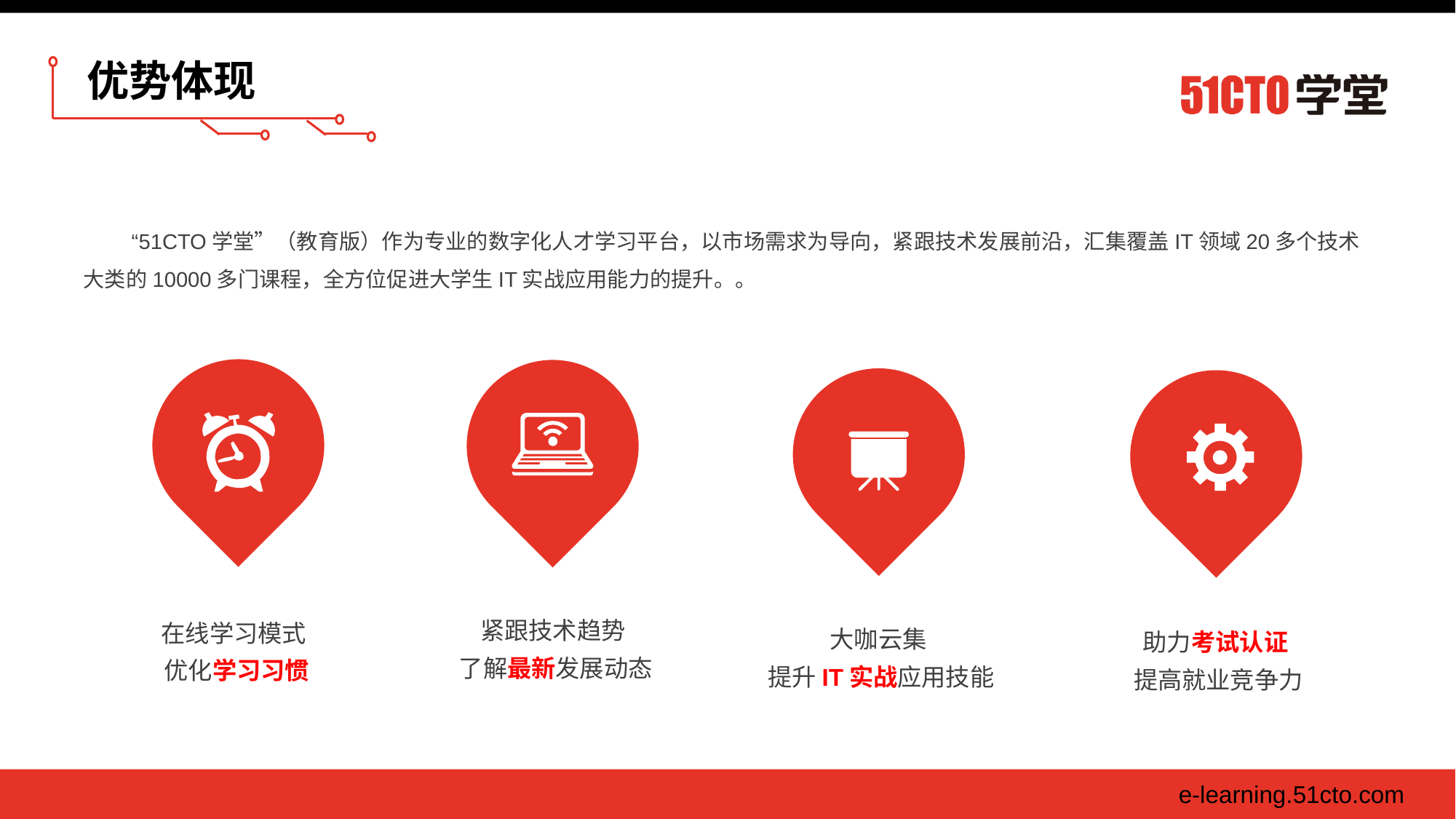

优势体现

        “51CTO学堂”（教育版）作为专业的数字化人才学习平台，以市场需求为导向，紧跟技术发展前沿，汇集覆盖IT领域20多个技术大类的10000多门课程，全方位促进大学生IT实战应用能力的提升。。

紧跟技术趋势
了解最新发展动态
在线学习模式
优化学习习惯
大咖云集
提升IT实战应用技能
助力考试认证
提高就业竞争力